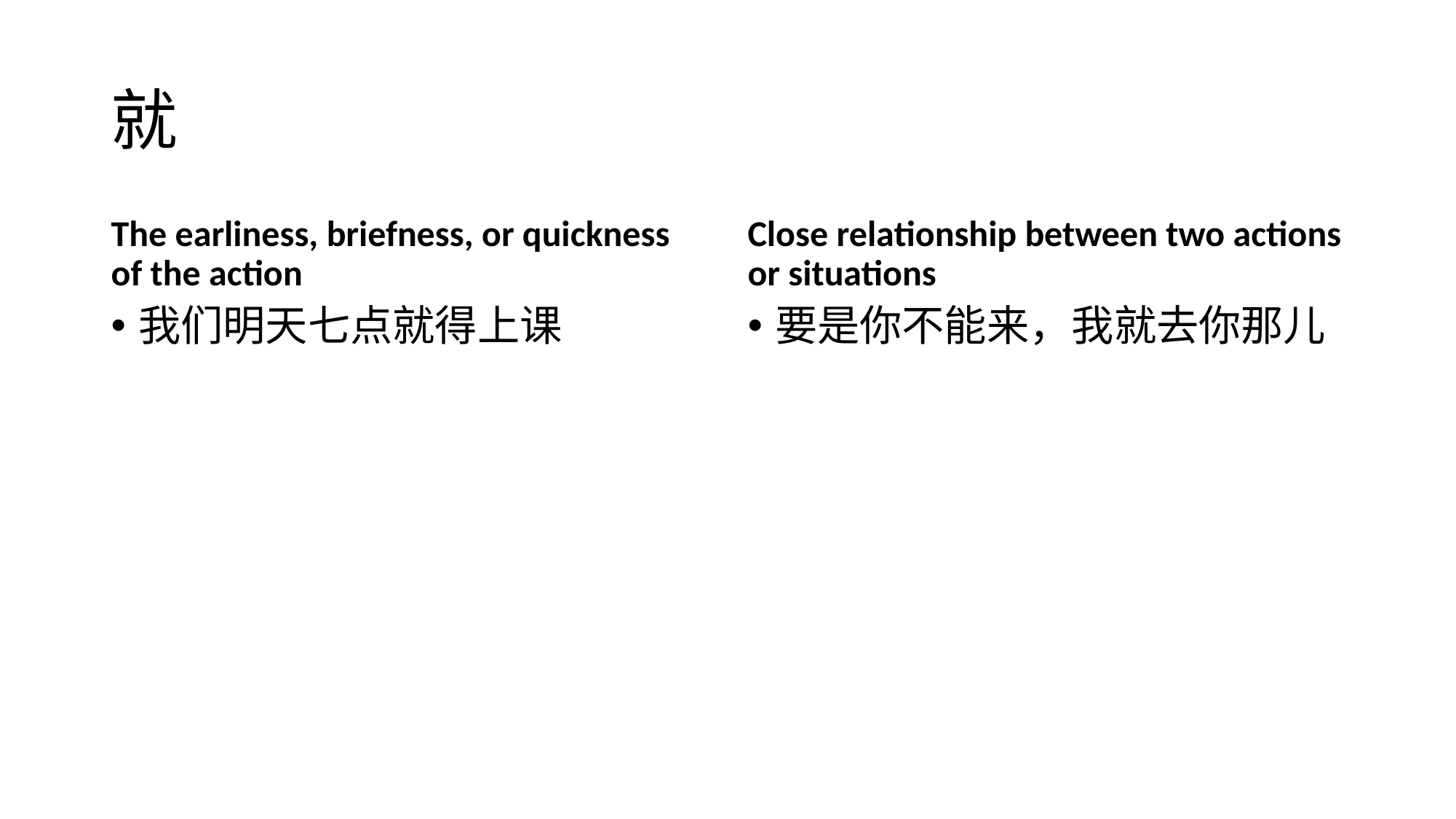

# 就
The earliness, briefness, or quickness of the action
Close relationship between two actions or situations
我们明天七点就得上课

要是你不能来，我就去你那儿